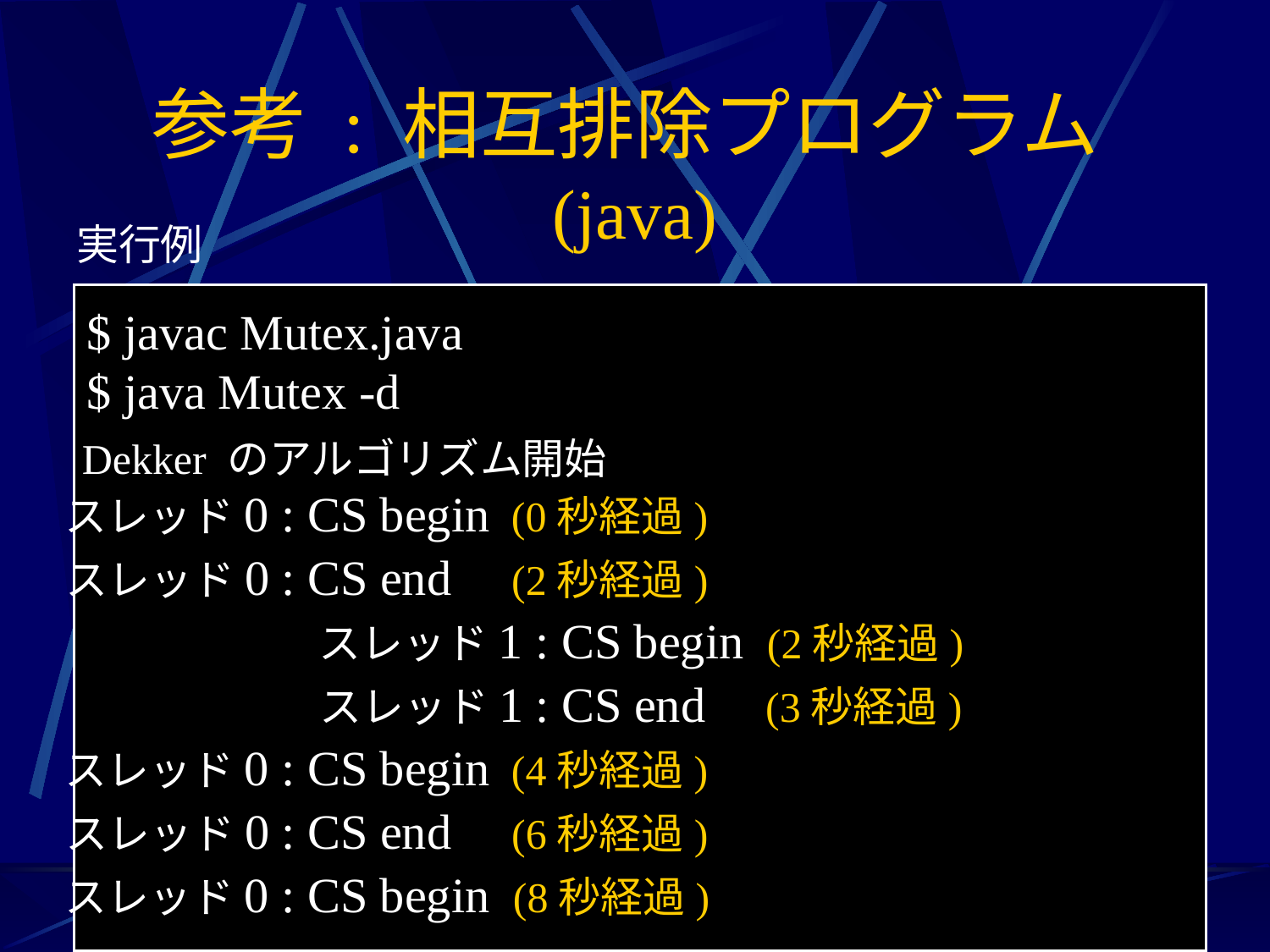

# 参考 : 相互排除プログラム(java)
実行例
$ javac Mutex.java
$ java Mutex -d

Dekker のアルゴリズム開始
スレッド0 : CS begin  (0秒経過)
スレッド0 : CS end     (2秒経過)
		スレッド1 : CS begin  (2秒経過)
		スレッド1 : CS end     (3秒経過)
スレッド0 : CS begin  (4秒経過)
スレッド0 : CS end     (6秒経過)
スレッド0 : CS begin  (8秒経過)